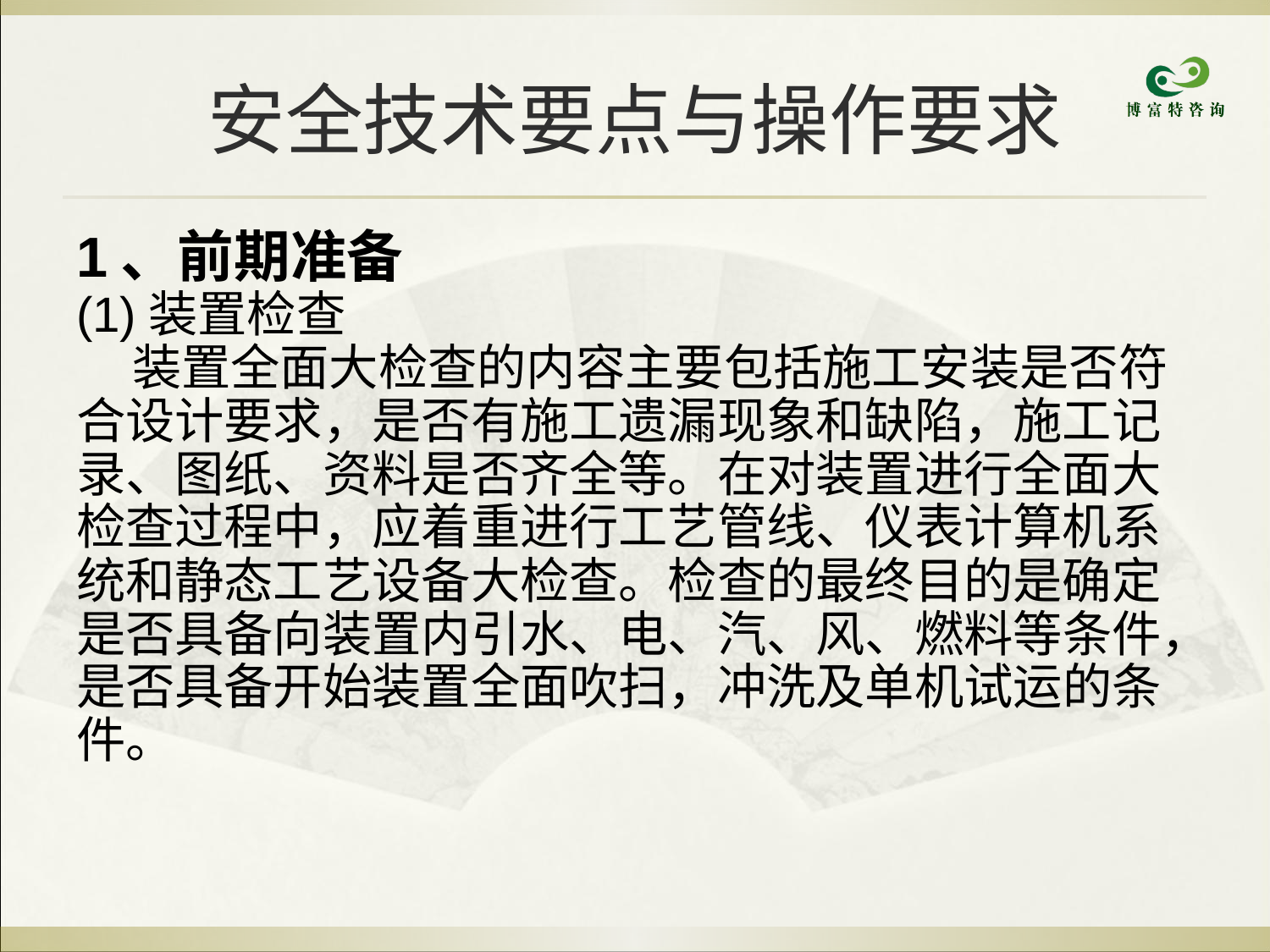

安全技术要点与操作要求
1、前期准备
(1)装置检查
    装置全面大检查的内容主要包括施工安装是否符合设计要求，是否有施工遗漏现象和缺陷，施工记录、图纸、资料是否齐全等。在对装置进行全面大检查过程中，应着重进行工艺管线、仪表计算机系统和静态工艺设备大检查。检查的最终目的是确定是否具备向装置内引水、电、汽、风、燃料等条件，是否具备开始装置全面吹扫，冲洗及单机试运的条件。